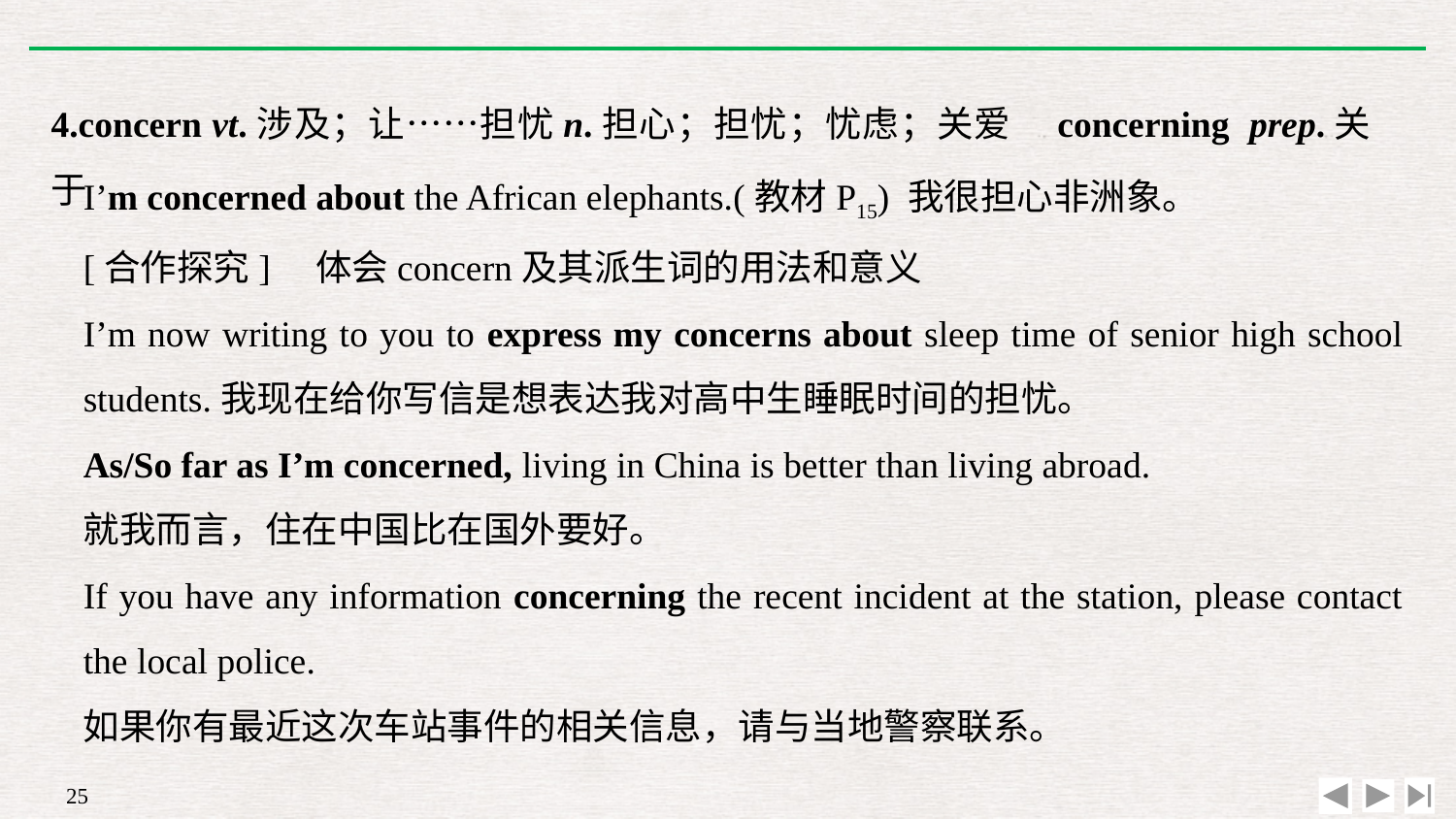

4.concern vt.涉及；让……担忧n.担心；担忧；忧虑；关爱　concerning  prep.关于
I’m concerned about the African elephants.(教材P15) 我很担心非洲象。
[合作探究]　体会concern及其派生词的用法和意义
I’m now writing to you to express my concerns about sleep time of senior high school students.我现在给你写信是想表达我对高中生睡眠时间的担忧。
As/So far as I’m concerned, living in China is better than living abroad.
就我而言，住在中国比在国外要好。
If you have any information concerning the recent incident at the station, please contact the local police.
如果你有最近这次车站事件的相关信息，请与当地警察联系。